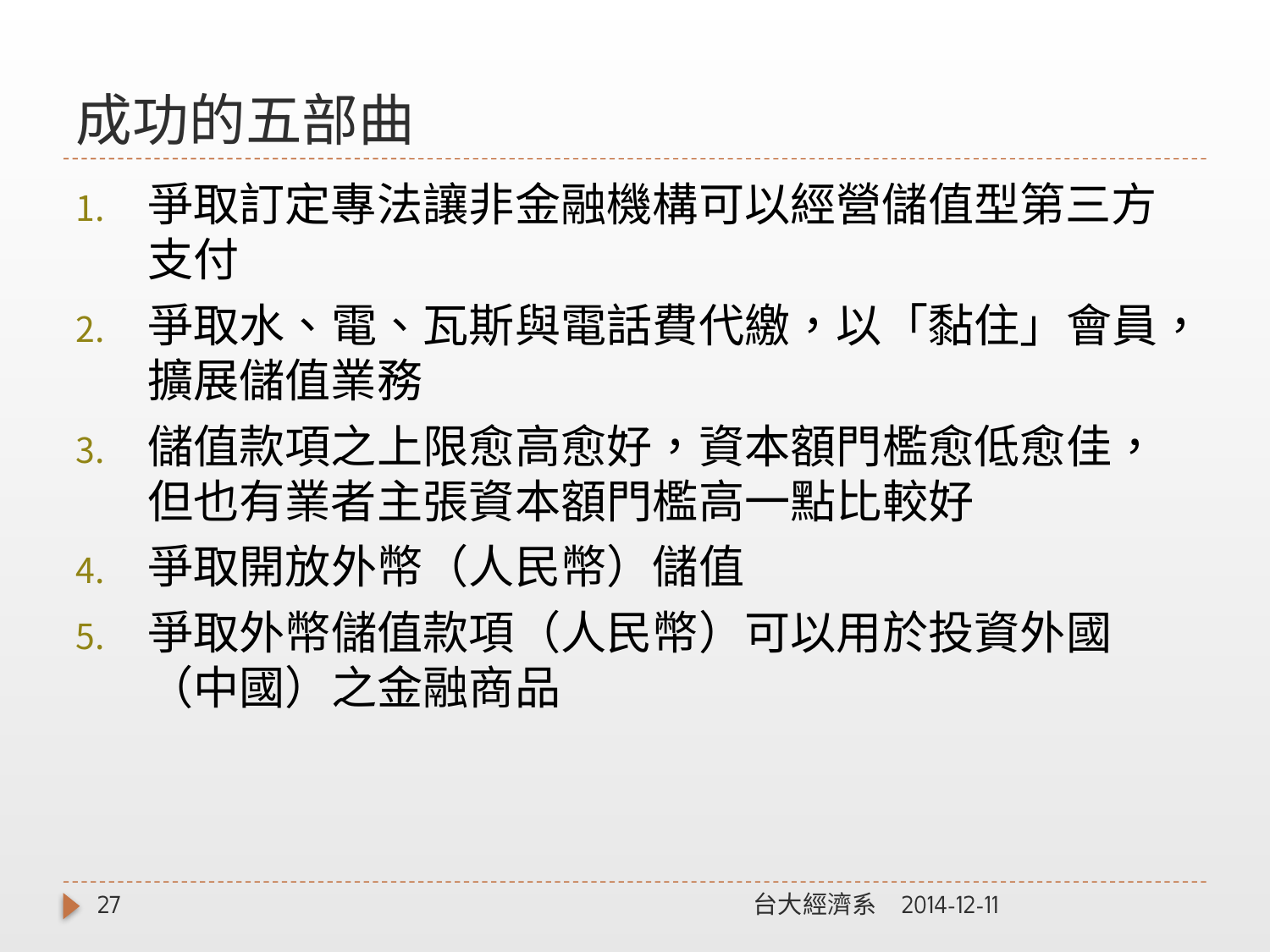

# 成功的五部曲
爭取訂定專法讓非金融機構可以經營儲值型第三方支付
爭取水、電、瓦斯與電話費代繳，以「黏住」會員，擴展儲值業務
儲值款項之上限愈高愈好，資本額門檻愈低愈佳，但也有業者主張資本額門檻高一點比較好
爭取開放外幣（人民幣）儲值
爭取外幣儲值款項（人民幣）可以用於投資外國（中國）之金融商品
27
台大經濟系
2014-12-11